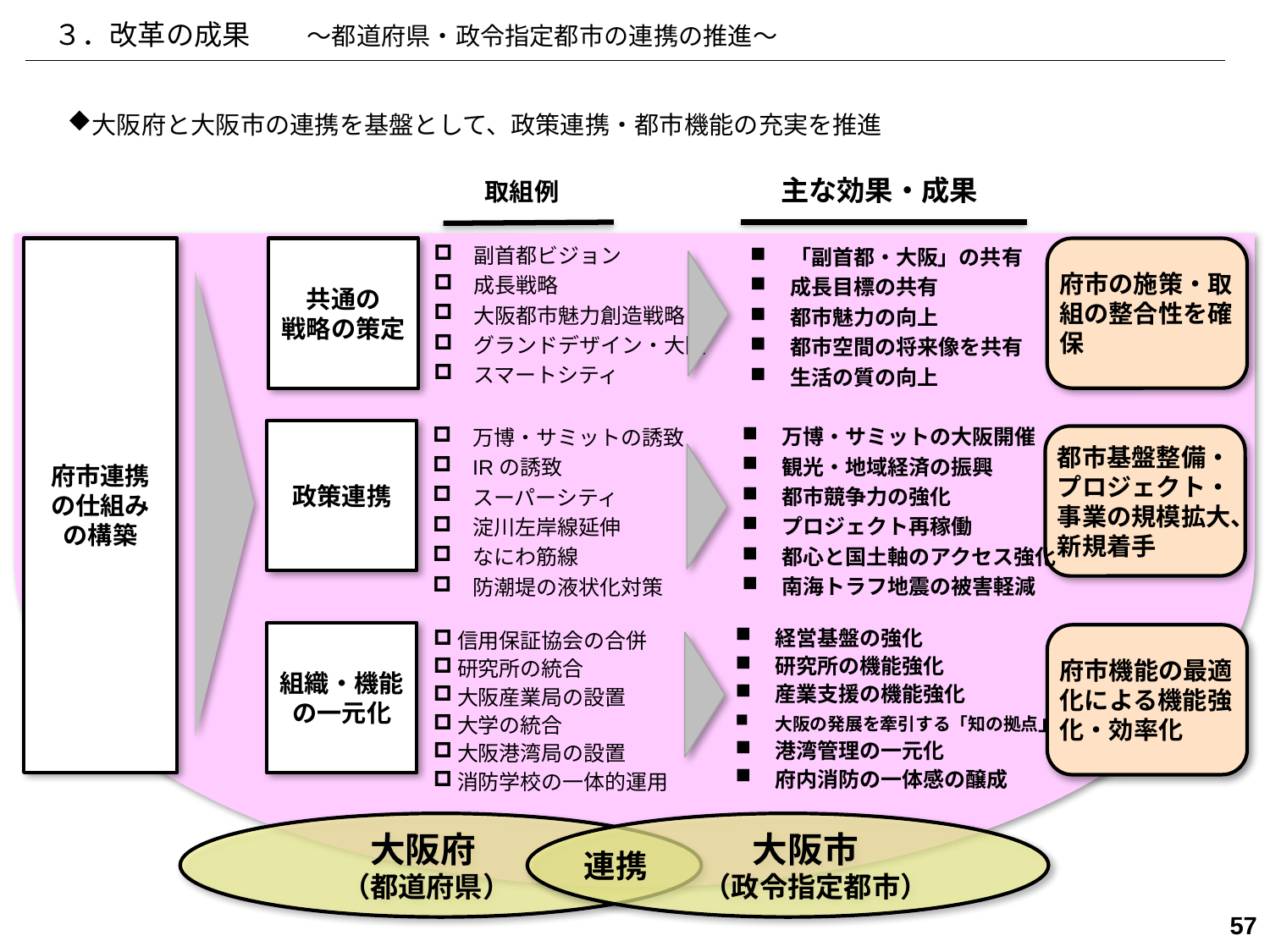

３．改革の成果　　～都道府県・政令指定都市の連携の推進～
大阪府と大阪市の連携を基盤として、政策連携・都市機能の充実を推進
主な効果・成果
取組例
共通の
戦略の策定
府市の施策・取組の整合性を確保
府市連携
の仕組み
の構築
副首都ビジョン
成長戦略
大阪都市魅力創造戦略
グランドデザイン・大阪
スマートシティ
「副首都・大阪」の共有
成長目標の共有
都市魅力の向上
都市空間の将来像を共有
生活の質の向上

政策連携
万博・サミットの大阪開催
観光・地域経済の振興
都市競争力の強化
プロジェクト再稼働
都心と国土軸のアクセス強化
南海トラフ地震の被害軽減
万博・サミットの誘致
IRの誘致
スーパーシティ
淀川左岸線延伸
なにわ筋線
防潮堤の液状化対策
都市基盤整備・プロジェクト・事業の規模拡大、新規着手

組織・機能の一元化
府市機能の最適化による機能強化・効率化
経営基盤の強化
研究所の機能強化
産業支援の機能強化
大阪の発展を牽引する「知の拠点」
港湾管理の一元化
府内消防の一体感の醸成
信用保証協会の合併
研究所の統合
大阪産業局の設置
大学の統合
大阪港湾局の設置
消防学校の一体的運用

大阪府
（都道府県）
　大阪市
　　（政令指定都市）
連携
57